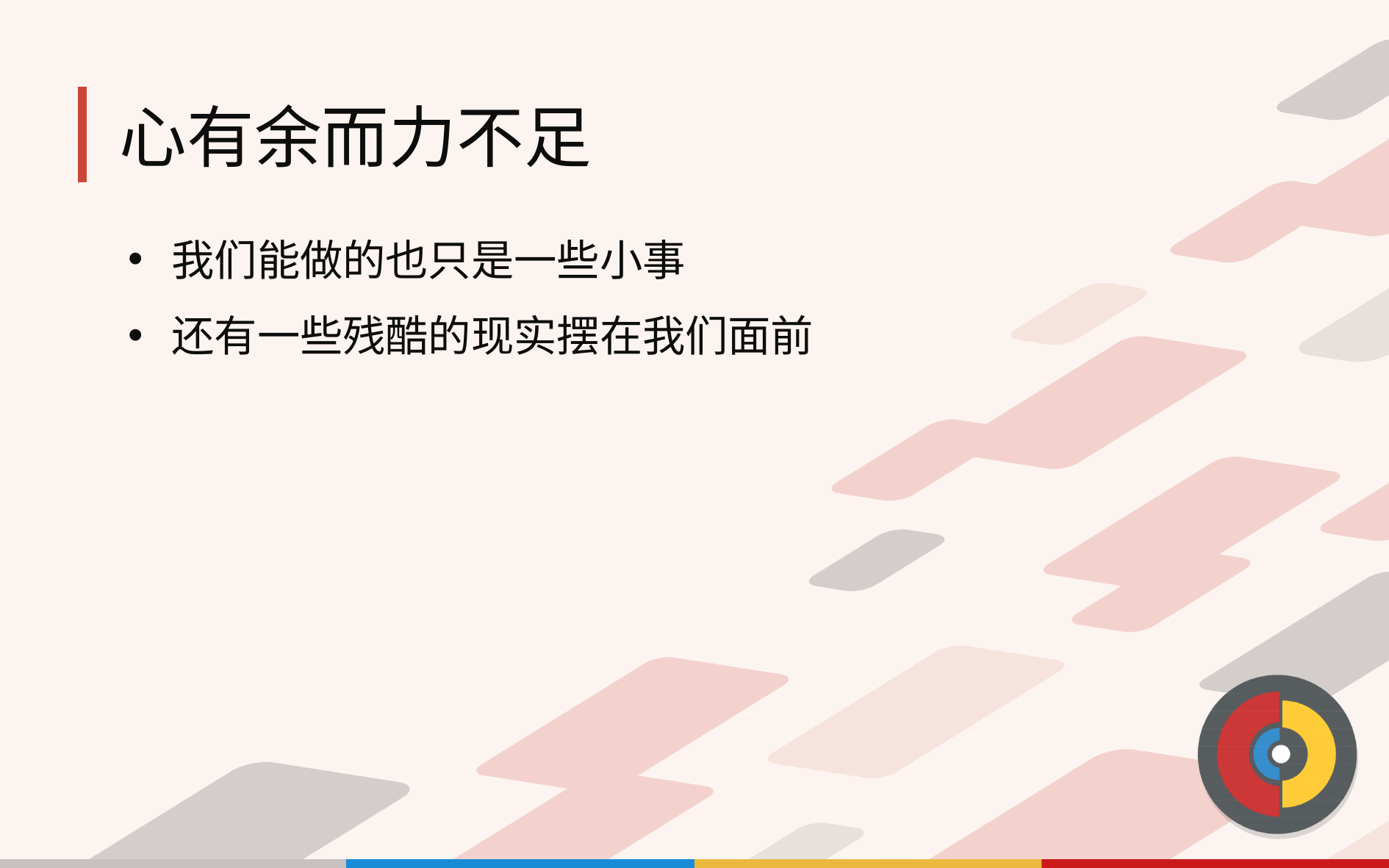

# 心有余而力不足
我们能做的也只是一些小事
还有一些残酷的现实摆在我们面前